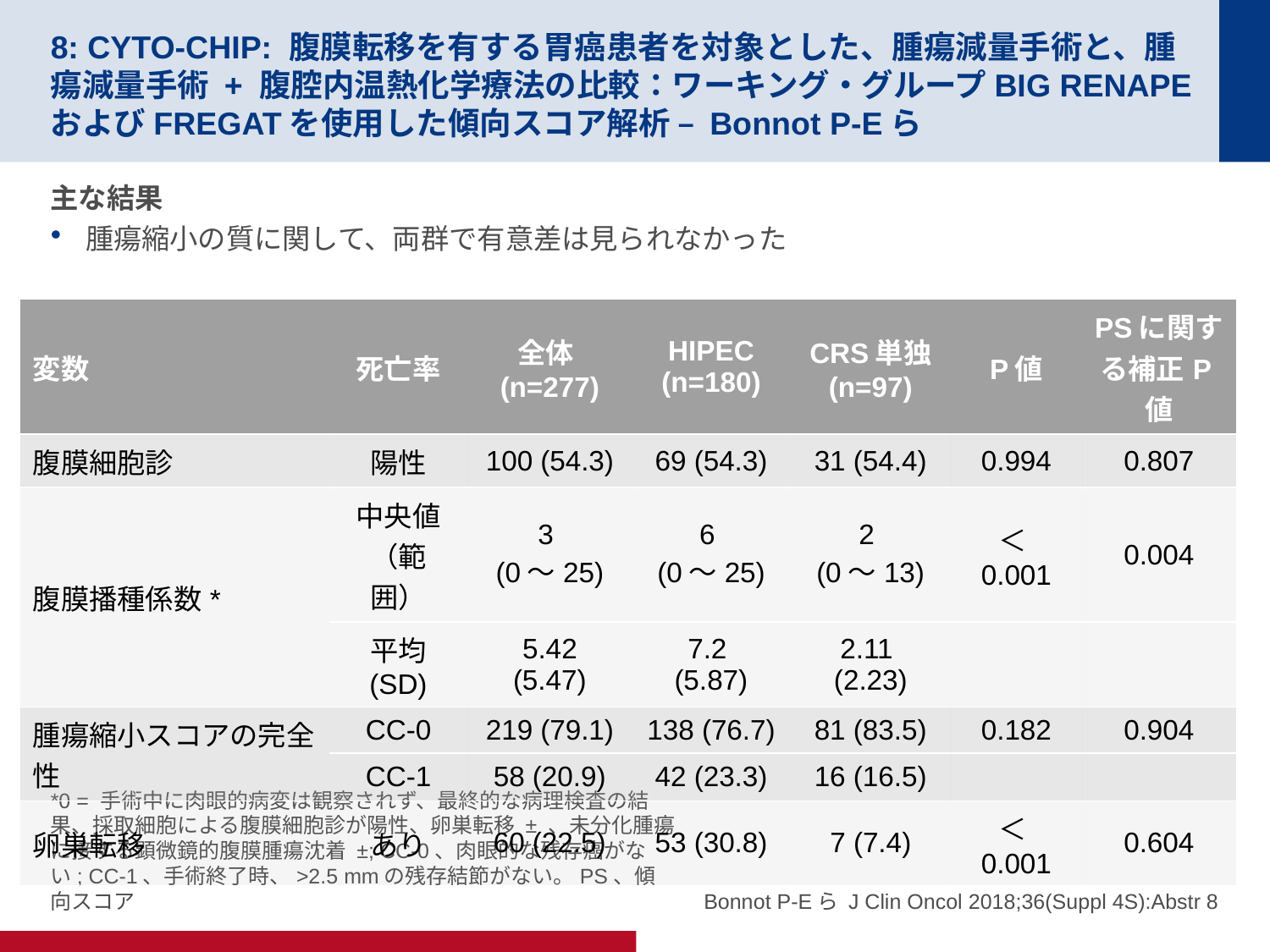

# 8: CYTO-CHIP: 腹膜転移を有する胃癌患者を対象とした、腫瘍減量手術と、腫瘍減量手術 + 腹腔内温熱化学療法の比較：ワーキング・グループBIG RENAPEおよびFREGATを使用した傾向スコア解析 – Bonnot P-Eら
主な結果
腫瘍縮小の質に関して、両群で有意差は見られなかった

| 変数 | 死亡率 | 全体(n=277) | HIPEC (n=180) | CRS単独 (n=97) | P値 | PSに関する補正P値 |
| --- | --- | --- | --- | --- | --- | --- |
| 腹膜細胞診 | 陽性 | 100 (54.3) | 69 (54.3) | 31 (54.4) | 0.994 | 0.807 |
| 腹膜播種係数\* | 中央値（範囲） | 3 (0～25) | 6 (0～25) | 2 (0～13) | ＜0.001 | 0.004 |
|  | 平均 (SD) | 5.42 (5.47) | 7.2 (5.87) | 2.11 (2.23) |  |  |
| 腫瘍縮小スコアの完全性 | CC-0 | 219 (79.1) | 138 (76.7) | 81 (83.5) | 0.182 | 0.904 |
|  | CC-1 | 58 (20.9) | 42 (23.3) | 16 (16.5) |  |  |
| 卵巣転移 | あり | 60 (22.5) | 53 (30.8) | 7 (7.4) | ＜0.001 | 0.604 |
*0 = 手術中に肉眼的病変は観察されず、最終的な病理検査の結果、採取細胞による腹膜細胞診が陽性、卵巣転移 ± 、未分化腫瘍に接する顕微鏡的腹膜腫瘍沈着 ±; CC-0、肉眼的な残存癌がない; CC-1、手術終了時、>2.5 mmの残存結節がない。PS、傾向スコア
Bonnot P-Eら J Clin Oncol 2018;36(Suppl 4S):Abstr 8